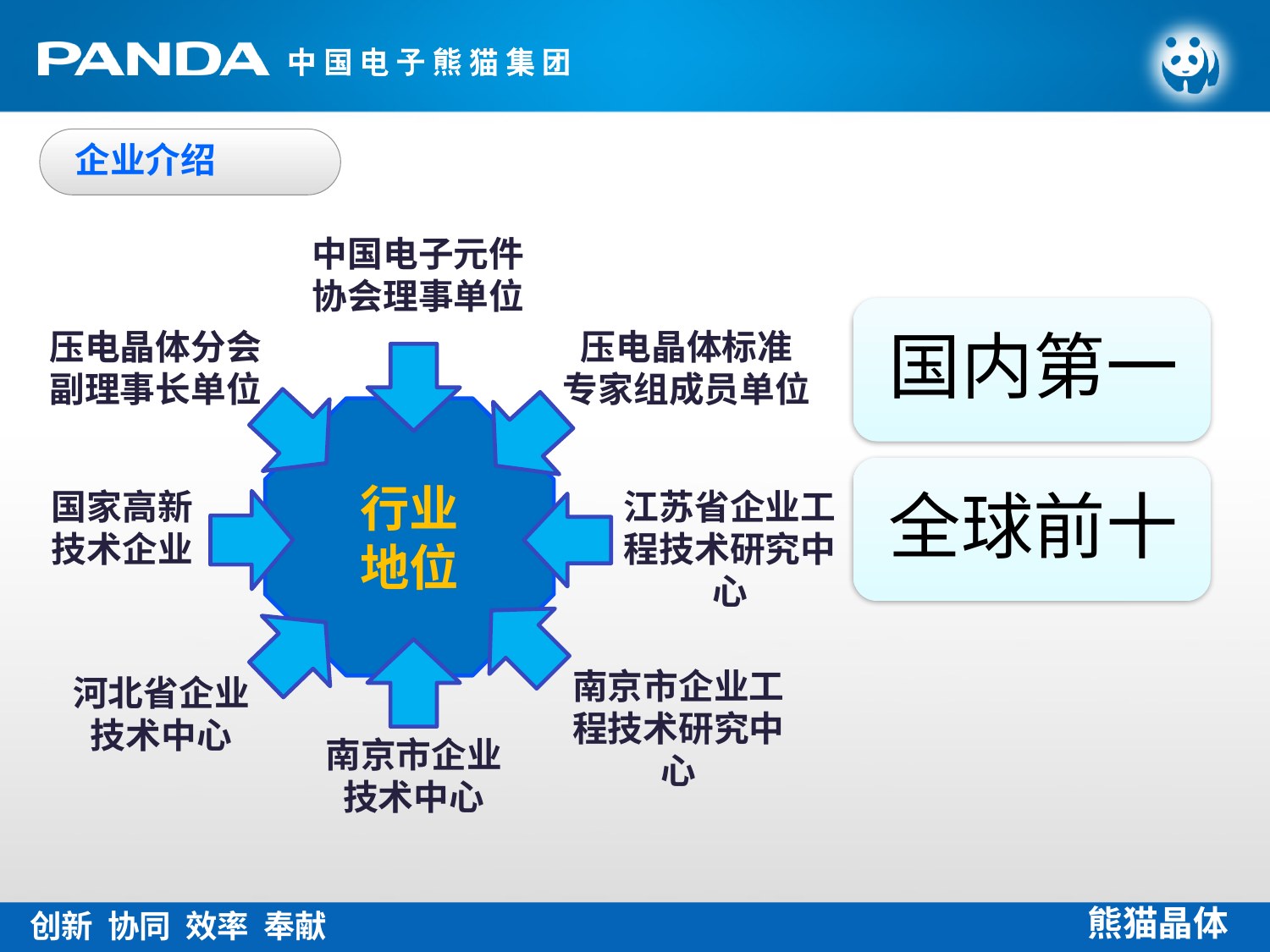

企业介绍
国内第一
全球前十
中国电子元件
协会理事单位
压电晶体分会
副理事长单位
压电晶体标准
专家组成员单位

行业
地位
国家高新
技术企业
江苏省企业工程技术研究中心

南京市企业工程技术研究中心
河北省企业
技术中心
南京市企业
技术中心